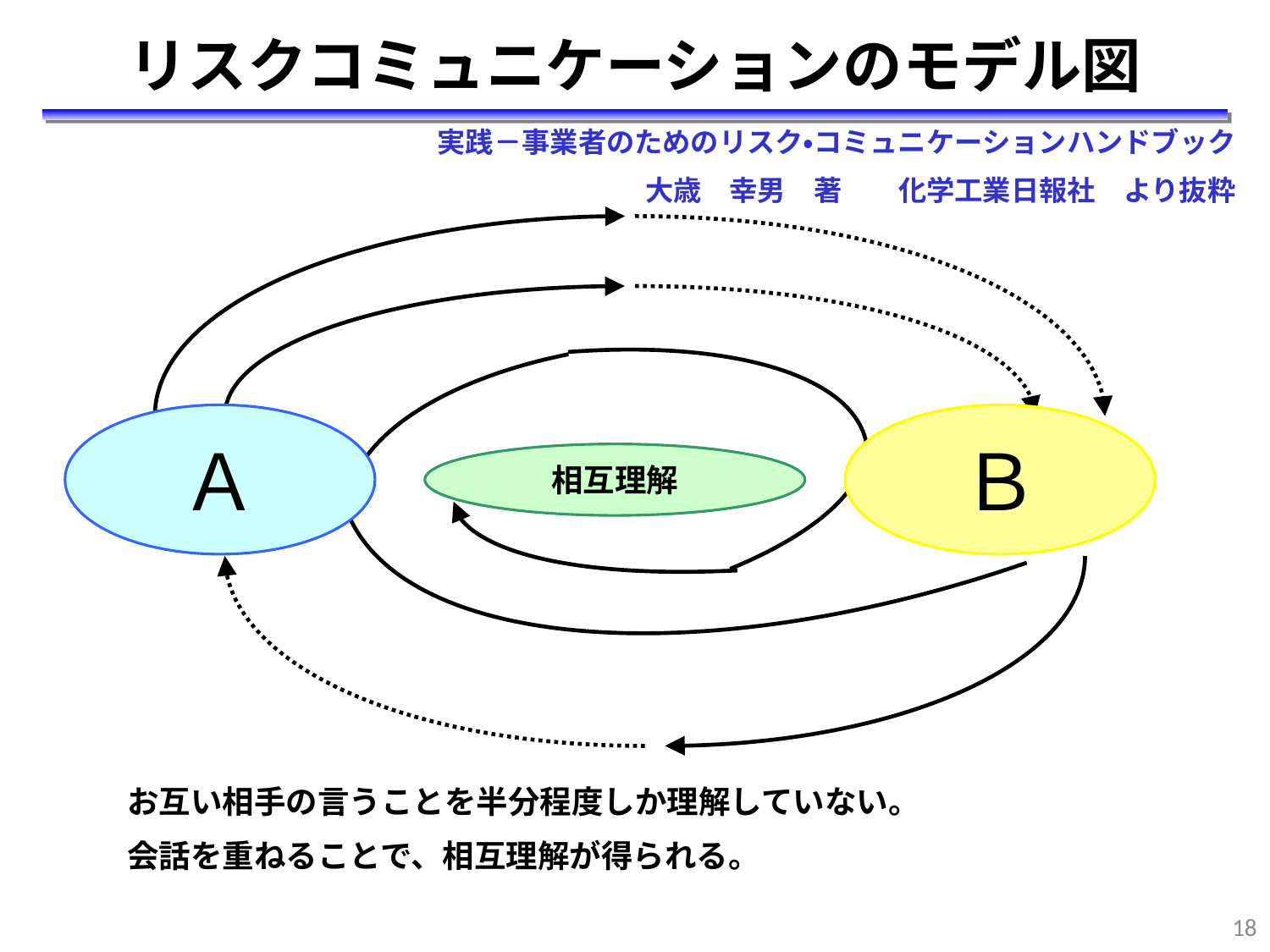

リスクコミュニケーションのモデル図
実践－事業者のためのリスク・コミュニケーションハンドブック
大歳　幸男　著　　化学工業日報社　より抜粋

Ａ
Ｂ
相互理解

お互い相手の言うことを半分程度しか理解していない。
会話を重ねることで、相互理解が得られる。
18